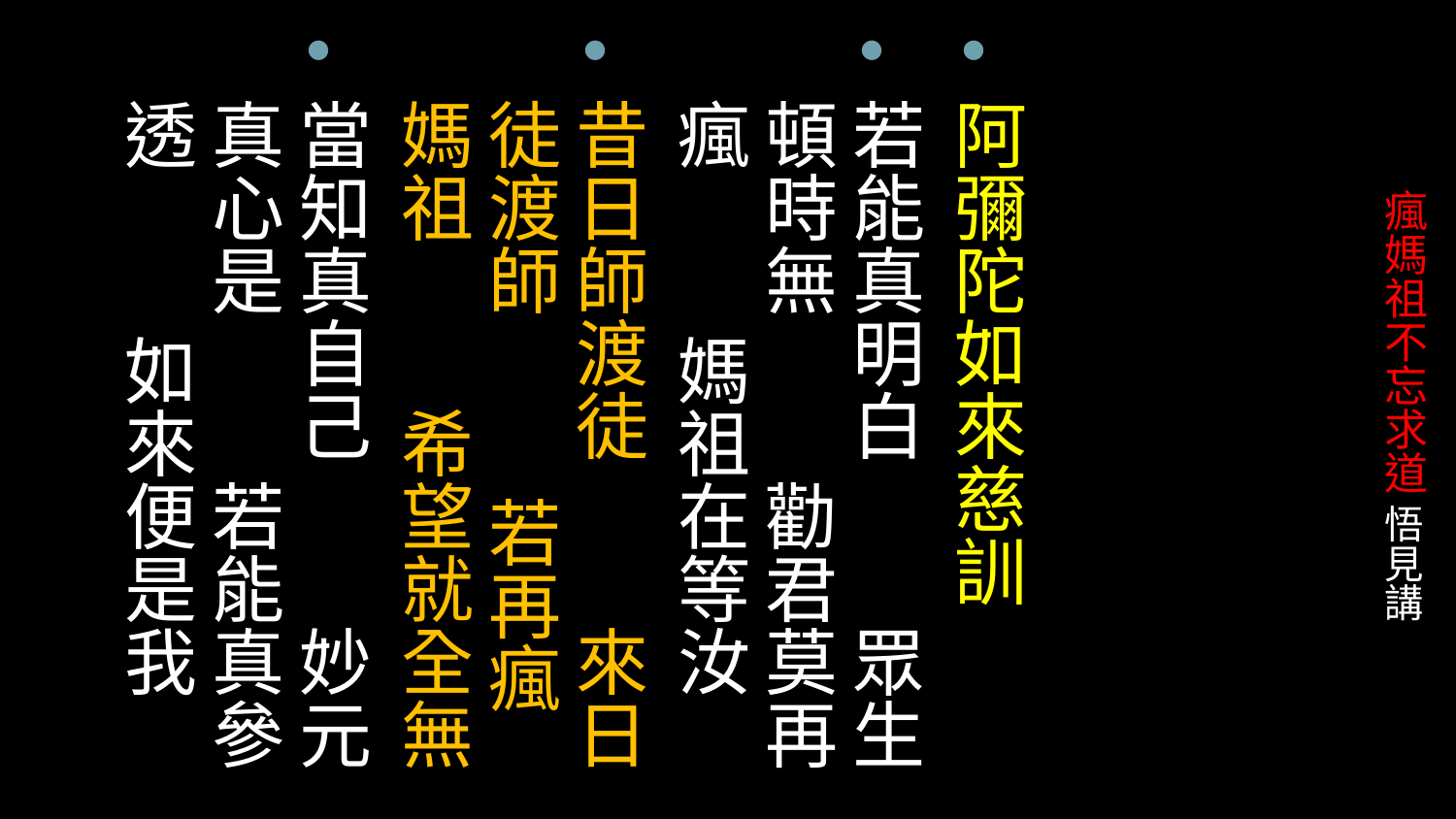

阿彌陀如來慈訓
若能真明白          眾生頓時無          勸君莫再瘋          媽祖在等汝
昔日師渡徒          來日徒渡師           若再瘋媽祖          希望就全無
當知真自己          妙元真心是          若能真參透          如來便是我

# 瘋媽祖不忘求道 悟見講